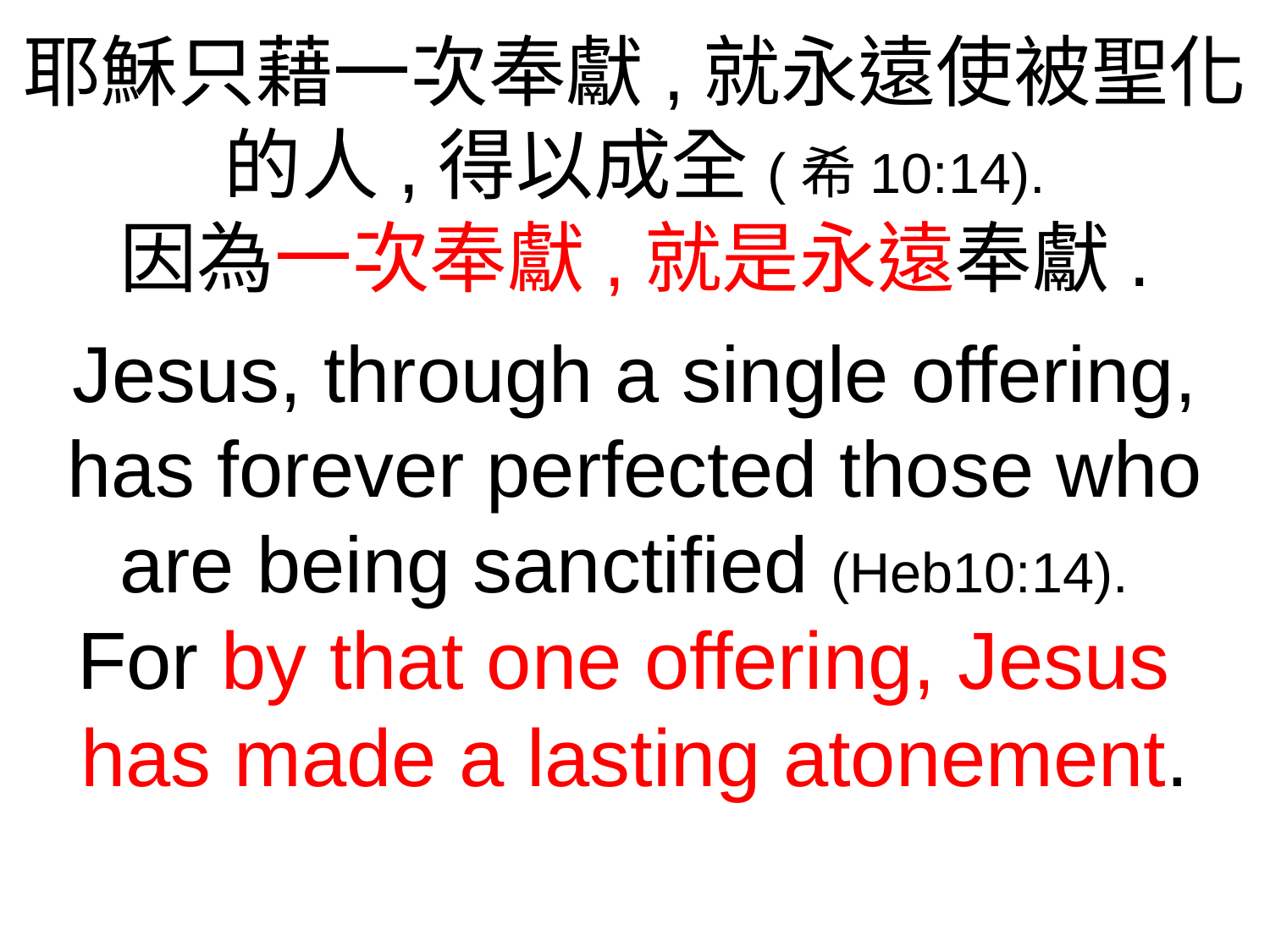

耶穌只藉一次奉獻,就永遠使被聖化的人,得以成全(希10:14).
因為一次奉獻,就是永遠奉獻.
Jesus, through a single offering, has forever perfected those who are being sanctified (Heb10:14).
For by that one offering, Jesus
has made a lasting atonement.